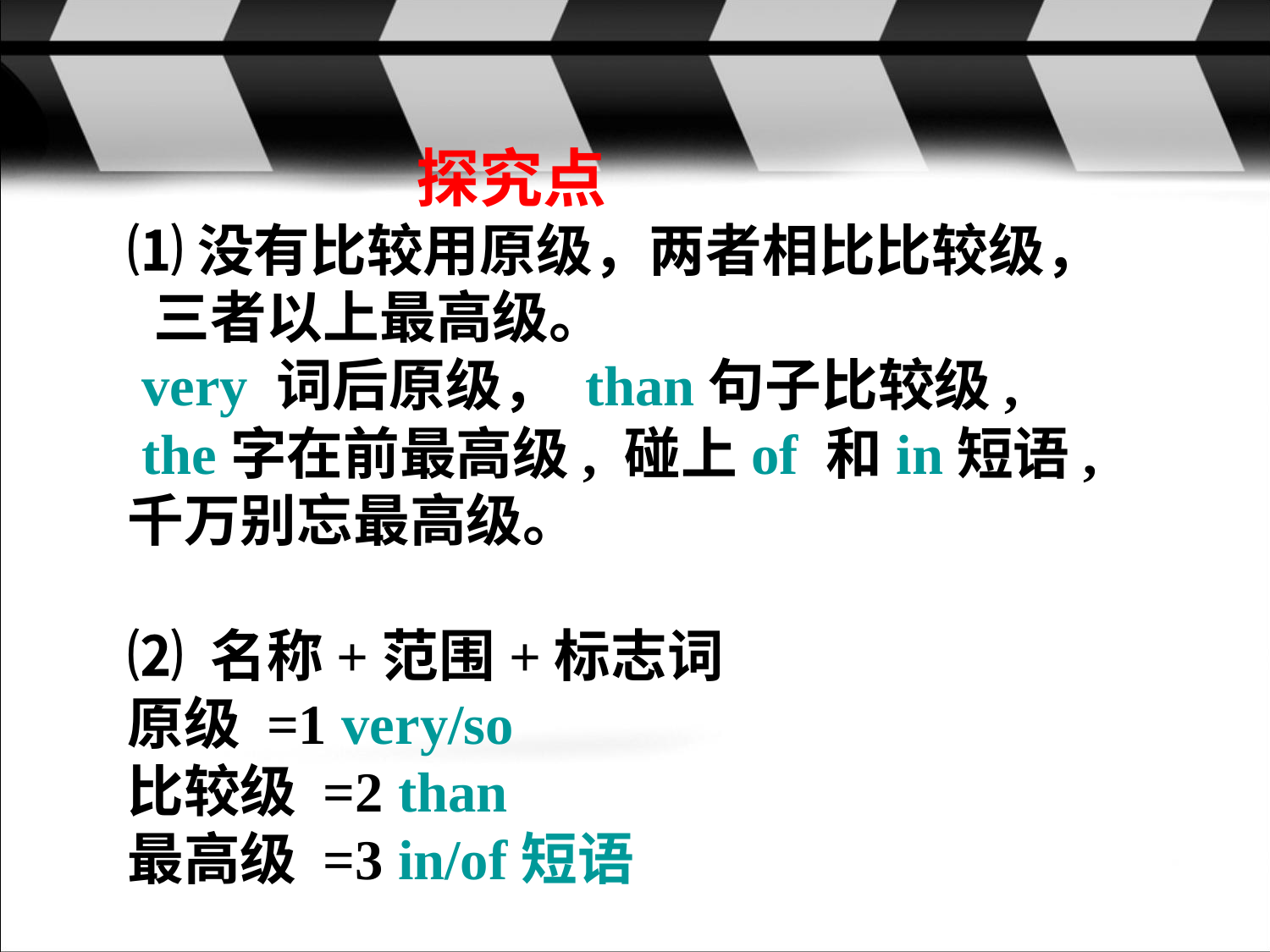

探究点
⑴没有比较用原级，两者相比比较级，
 三者以上最高级。
 very 词后原级， than句子比较级,
 the字在前最高级, 碰上of 和in短语,
千万别忘最高级。

⑵ 名称+范围+标志词
原级 =1 very/so
比较级 =2 than
最高级 =3 in/of短语